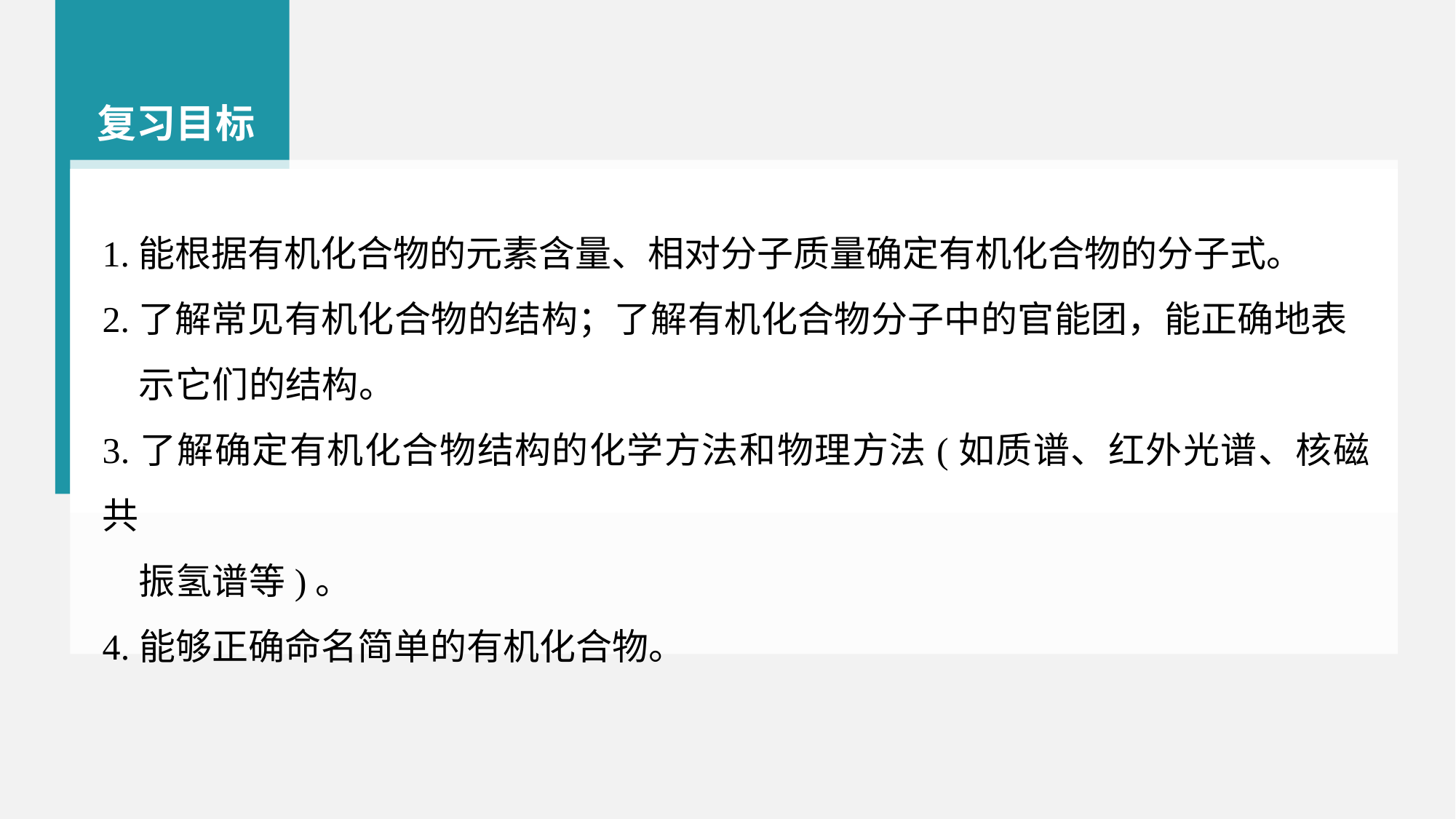

复习目标

1.能根据有机化合物的元素含量、相对分子质量确定有机化合物的分子式。
2.了解常见有机化合物的结构；了解有机化合物分子中的官能团，能正确地表
　示它们的结构。
3.了解确定有机化合物结构的化学方法和物理方法(如质谱、红外光谱、核磁共
　振氢谱等)。
4.能够正确命名简单的有机化合物。